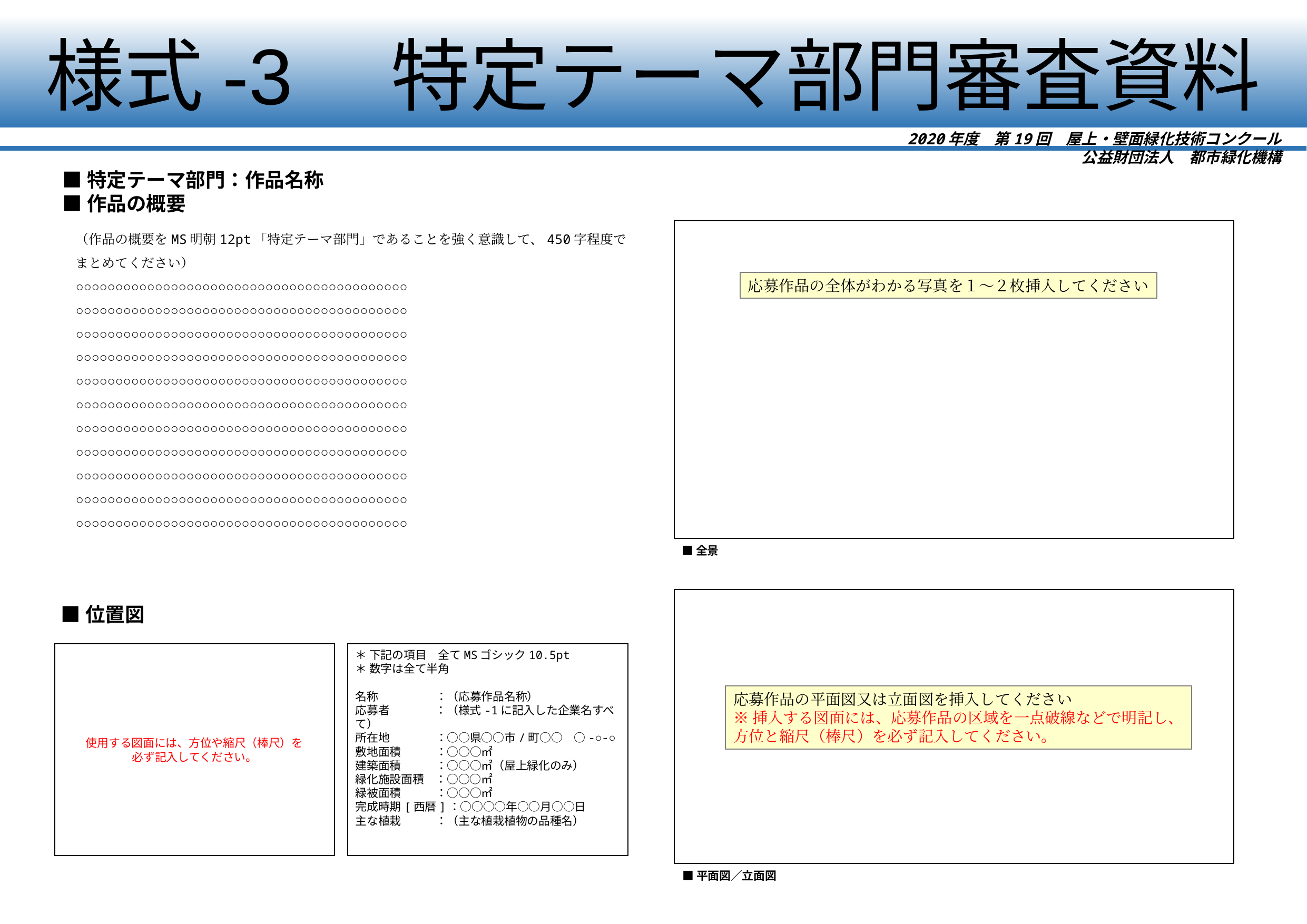

様式-3　特定テーマ部門審査資料
2020年度　第19回　屋上・壁面緑化技術コンクール
公益財団法人　都市緑化機構

■特定テーマ部門：作品名称
■作品の概要
（作品の概要をMS明朝12pt「特定テーマ部門」であることを強く意識して、450字程度でまとめてください）
○○○○○○○○○○○○○○○○○○○○○○○○○○○○○○○○○○○○○○○○○○
○○○○○○○○○○○○○○○○○○○○○○○○○○○○○○○○○○○○○○○○○○
○○○○○○○○○○○○○○○○○○○○○○○○○○○○○○○○○○○○○○○○○○
○○○○○○○○○○○○○○○○○○○○○○○○○○○○○○○○○○○○○○○○○○
○○○○○○○○○○○○○○○○○○○○○○○○○○○○○○○○○○○○○○○○○○
○○○○○○○○○○○○○○○○○○○○○○○○○○○○○○○○○○○○○○○○○○
○○○○○○○○○○○○○○○○○○○○○○○○○○○○○○○○○○○○○○○○○○
○○○○○○○○○○○○○○○○○○○○○○○○○○○○○○○○○○○○○○○○○○
○○○○○○○○○○○○○○○○○○○○○○○○○○○○○○○○○○○○○○○○○○
○○○○○○○○○○○○○○○○○○○○○○○○○○○○○○○○○○○○○○○○○○
○○○○○○○○○○○○○○○○○○○○○○○○○○○○○○○○○○○○○○○○○○

応募作品の全体がわかる写真を１～２枚挿入してください
■全景

■位置図
使用する図面には、方位や縮尺（棒尺）を
必ず記入してください。
＊ 下記の項目　全てMSゴシック10.5pt
＊ 数字は全て半角

名称●●●●●：（応募作品名称）
応募者　　　　：（様式-1に記入した企業名すべて）
所在地●●●●：○○県○○市/町○○　○-○-○
敷地面積●●●：○○○㎡
建築面積●●●：○○○㎡（屋上緑化のみ）
緑化施設面積　：○○○㎡
緑被面積●●●：○○○㎡
完成時期[西暦]：○○○○年○○月○○日
主な植栽●●●：（主な植栽植物の品種名）
応募作品の平面図又は立面図を挿入してください
※挿入する図面には、応募作品の区域を一点破線などで明記し、
方位と縮尺（棒尺）を必ず記入してください。
■平面図／立面図